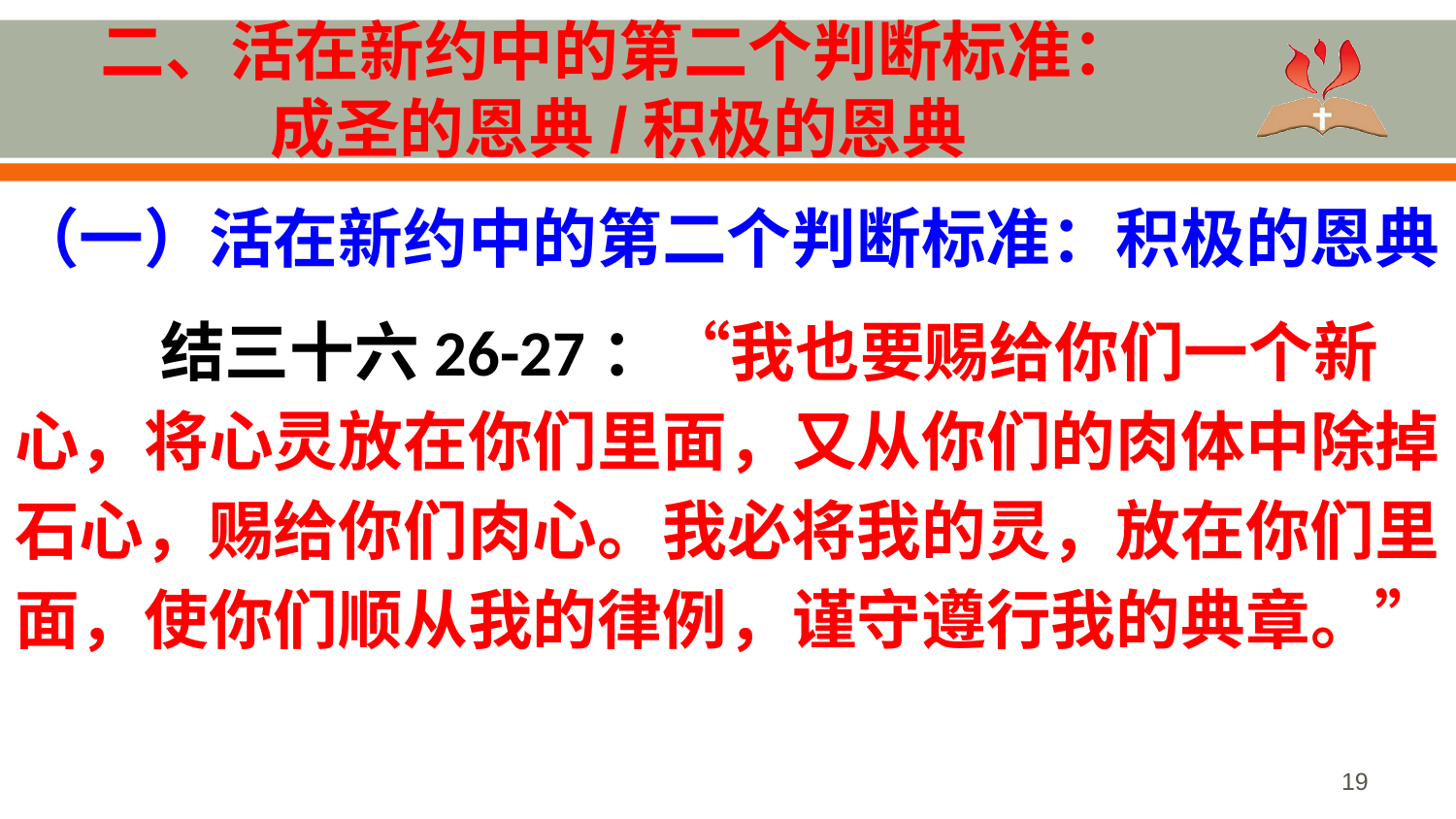

# 二、活在新约中的第二个判断标准： 成圣的恩典/积极的恩典
（一）活在新约中的第二个判断标准：积极的恩典
	结三十六26-27：“我也要赐给你们一个新心，将心灵放在你们里面，又从你们的肉体中除掉石心，赐给你们肉心。我必将我的灵，放在你们里面，使你们顺从我的律例，谨守遵行我的典章。”

19